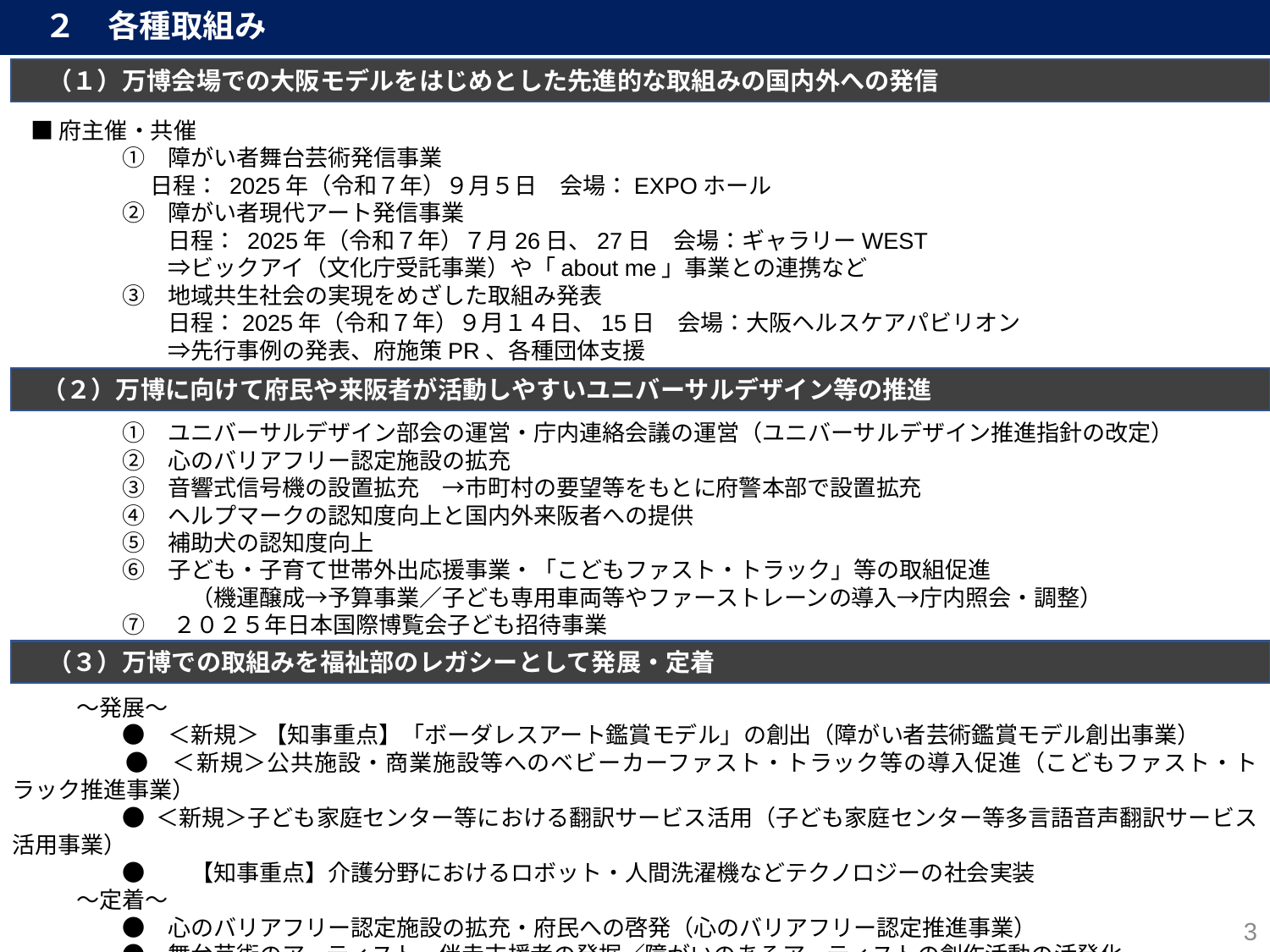

２　各種取組み

■府主催・共催
　　　　①　障がい者舞台芸術発信事業
　　　　　 日程： 2025年（令和７年）９月５日　会場：EXPOホール
　　　　②　障がい者現代アート発信事業
　　　　　　日程： 2025年（令和７年）７月26日、27日　会場：ギャラリーWEST
　　　　　　⇒ビックアイ（文化庁受託事業）や「about me」事業との連携など
　　　　③　地域共生社会の実現をめざした取組み発表
　　　　　　日程：2025年（令和７年）９月１４日、15日　会場：大阪ヘルスケアパビリオン
　　　　　　⇒先行事例の発表、府施策PR、各種団体支援

　　　　①　ユニバーサルデザイン部会の運営・庁内連絡会議の運営（ユニバーサルデザイン推進指針の改定）
　　　　②　心のバリアフリー認定施設の拡充
　　　　③　音響式信号機の設置拡充　→市町村の要望等をもとに府警本部で設置拡充
　　　　④　ヘルプマークの認知度向上と国内外来阪者への提供
　　　　⑤　補助犬の認知度向上
　　　　⑥　子ども・子育て世帯外出応援事業・「こどもファスト・トラック」等の取組促進
　　　　　　　（機運醸成→予算事業／子ども専用車両等やファーストレーンの導入→庁内照会・調整）
　　　　⑦　 ２０２５年日本国際博覧会子ども招待事業

　　～発展～
　　　　●　＜新規＞ 【知事重点】「ボーダレスアート鑑賞モデル」の創出（障がい者芸術鑑賞モデル創出事業）
　　　　●　＜新規＞公共施設・商業施設等へのベビーカーファスト・トラック等の導入促進（こどもファスト・トラック推進事業）
　　　　●  ＜新規＞子ども家庭センター等における翻訳サービス活用（子ども家庭センター等多言語音声翻訳サービス活用事業）
　　　　●　　【知事重点】介護分野におけるロボット・人間洗濯機などテクノロジーの社会実装
　　～定着～
　　　　●　心のバリアフリー認定施設の拡充・府民への啓発（心のバリアフリー認定推進事業）
　　　　●　舞台芸術のアーティスト、伴走支援者の発掘／障がいのあるアーティストの創作活動の活発化
　　　　●　ヘルプマーク、補助犬の普及

　（１）万博会場での大阪モデルをはじめとした先進的な取組みの国内外への発信
（２）万博に向けて府民や来阪者が活動しやすいユニバーサルデザイン等の推進
　（３）万博での取組みを福祉部のレガシーとして発展・定着
3